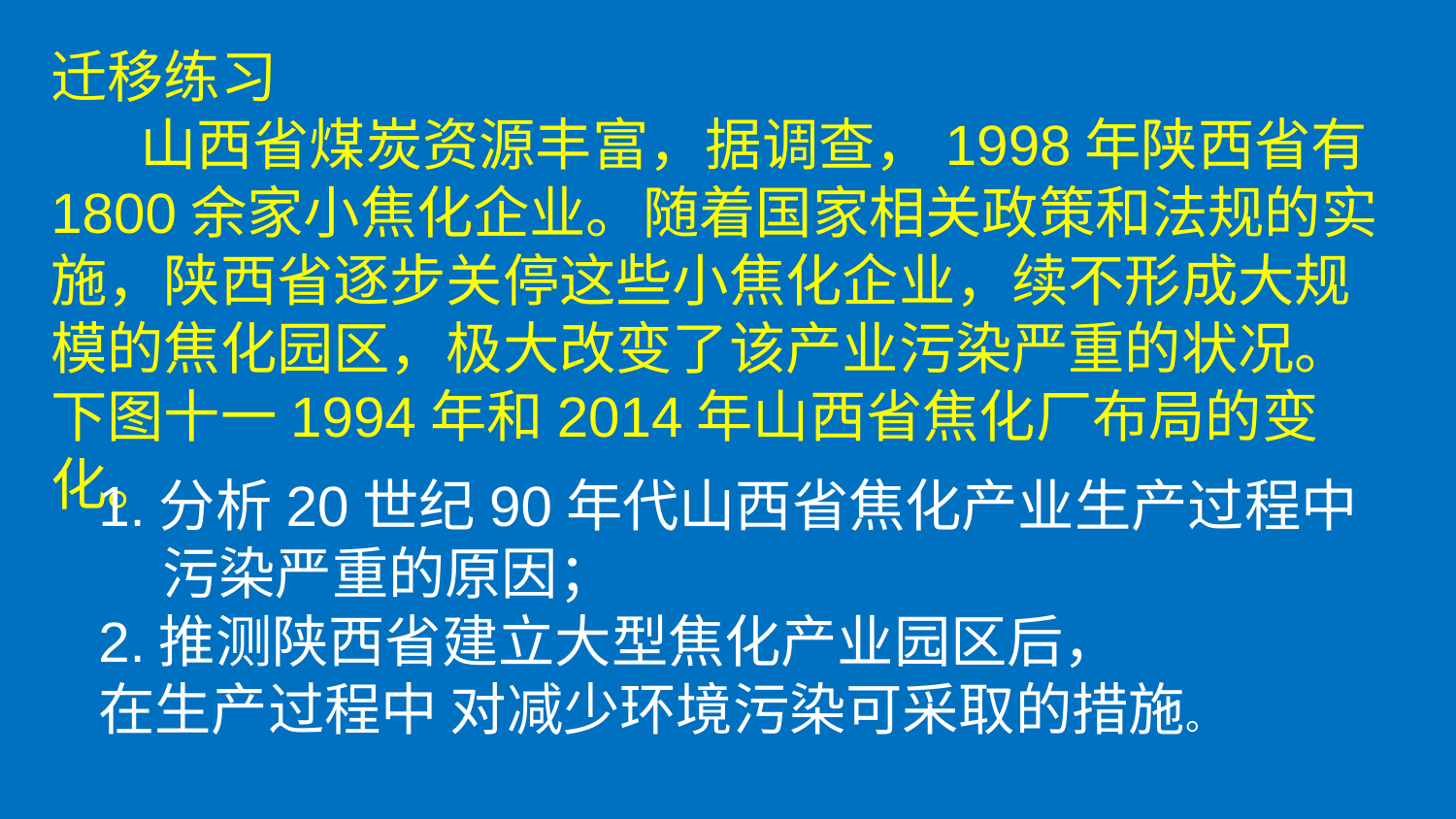

迁移练习
      山西省煤炭资源丰富，据调查，1998年陕西省有1800余家小焦化企业。随着国家相关政策和法规的实施，陕西省逐步关停这些小焦化企业，续不形成大规模的焦化园区，极大改变了该产业污染严重的状况。下图十一1994年和2014年山西省焦化厂布局的变化。

1.分析20世纪90年代山西省焦化产业生产过程中
    污染严重的原因；
2.推测陕西省建立大型焦化产业园区后，
在生产过程中 对减少环境污染可采取的措施。